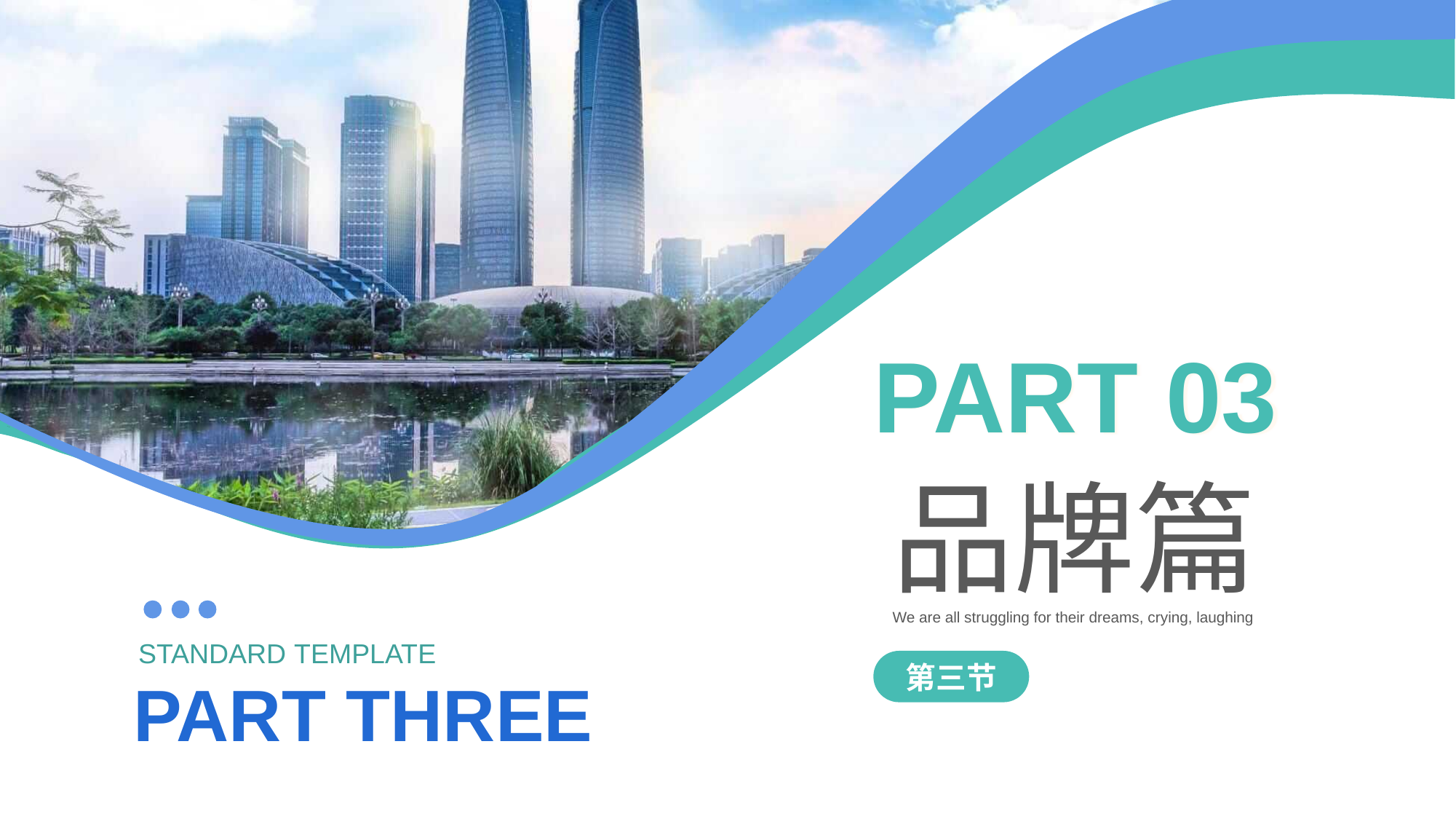

PART 03
品牌篇
We are all struggling for their dreams, crying, laughing

STANDARD  TEMPLATE
第三节
PART THREE